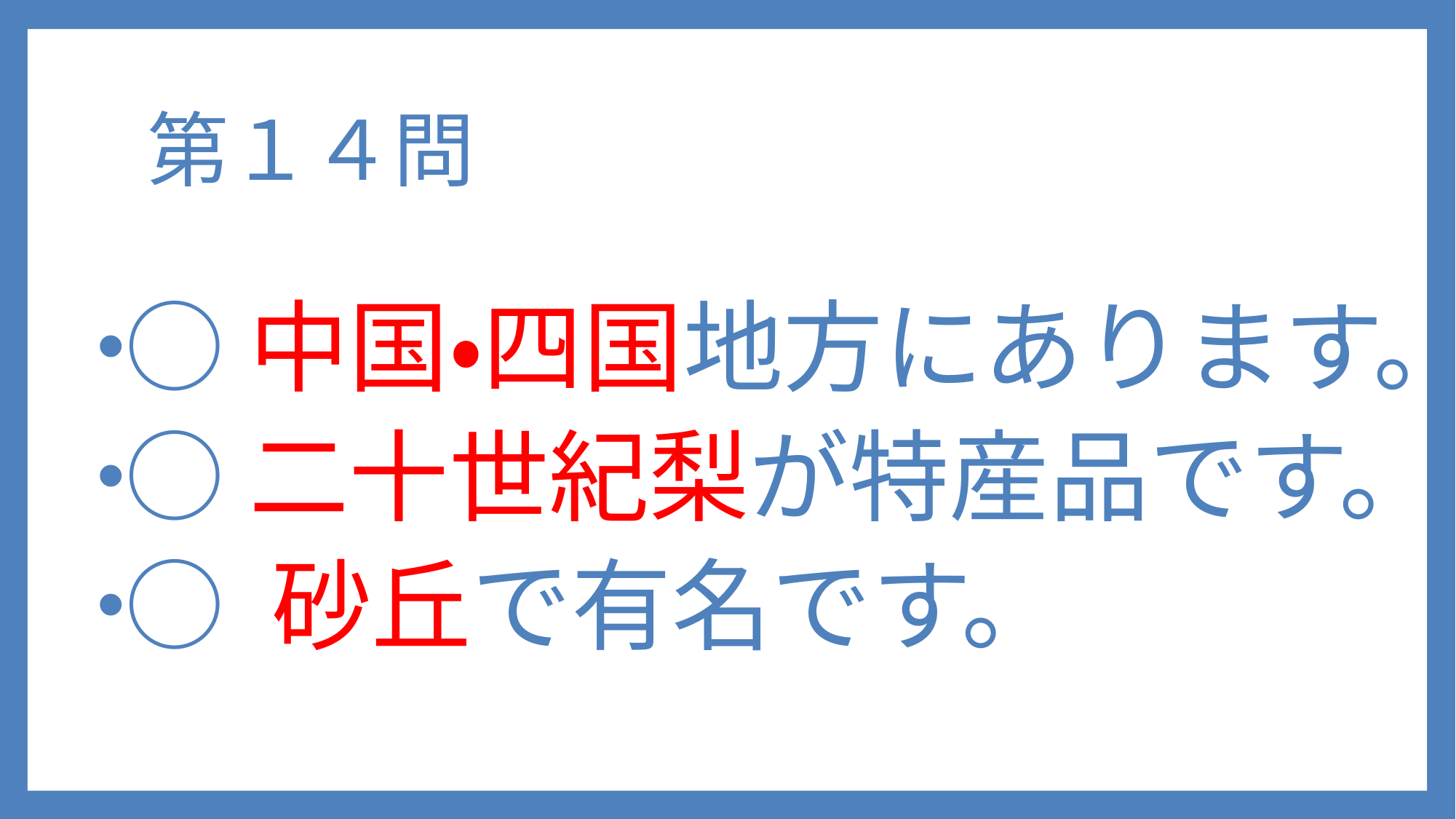

# 第１４問
○中国・四国地方にあります。
○二十世紀梨が特産品です。
○ 砂丘で有名です。